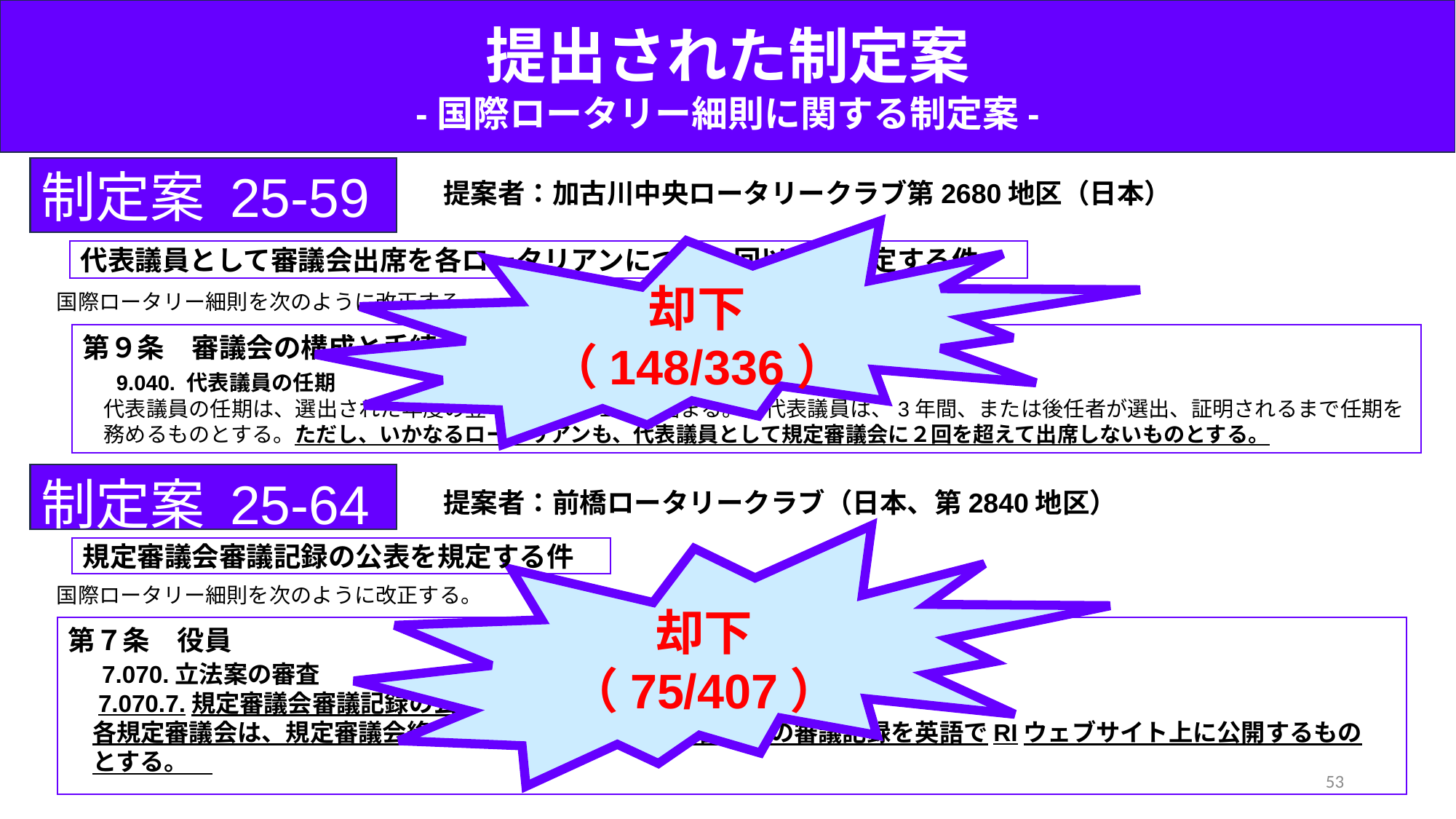

提出された制定案
-国際ロータリー細則に関する制定案-
制定案 25-59
提案者：加古川中央ロータリークラブ第2680地区（日本）
却下
（148/336）
代表議員として審議会出席を各ロータリアンにつき２回以内と規定する件
国際ロータリー細則を次のように改正する。
第９条　審議会の構成と手続
　9.040. 代表議員の任期
　代表議員の任期は、選出された年度の翌年度の7月1日に始まる。各代表議員は、3年間、または後任者が選出、証明されるまで任期を
　務めるものとする。ただし、いかなるロータリアンも、代表議員として規定審議会に２回を超えて出席しないものとする。
制定案 25-64
提案者：前橋ロータリークラブ（日本、第2840地区）
却下
（75/407）
規定審議会審議記録の公表を規定する件
国際ロータリー細則を次のように改正する。
第７条　役員
　7.070.立法案の審査
　7.070.7.規定審議会審議記録の公表
　各規定審議会は、規定審議会終了後6か月以内に、規定審議会の審議記録を英語でRIウェブサイト上に公開するもの
　とする。
53